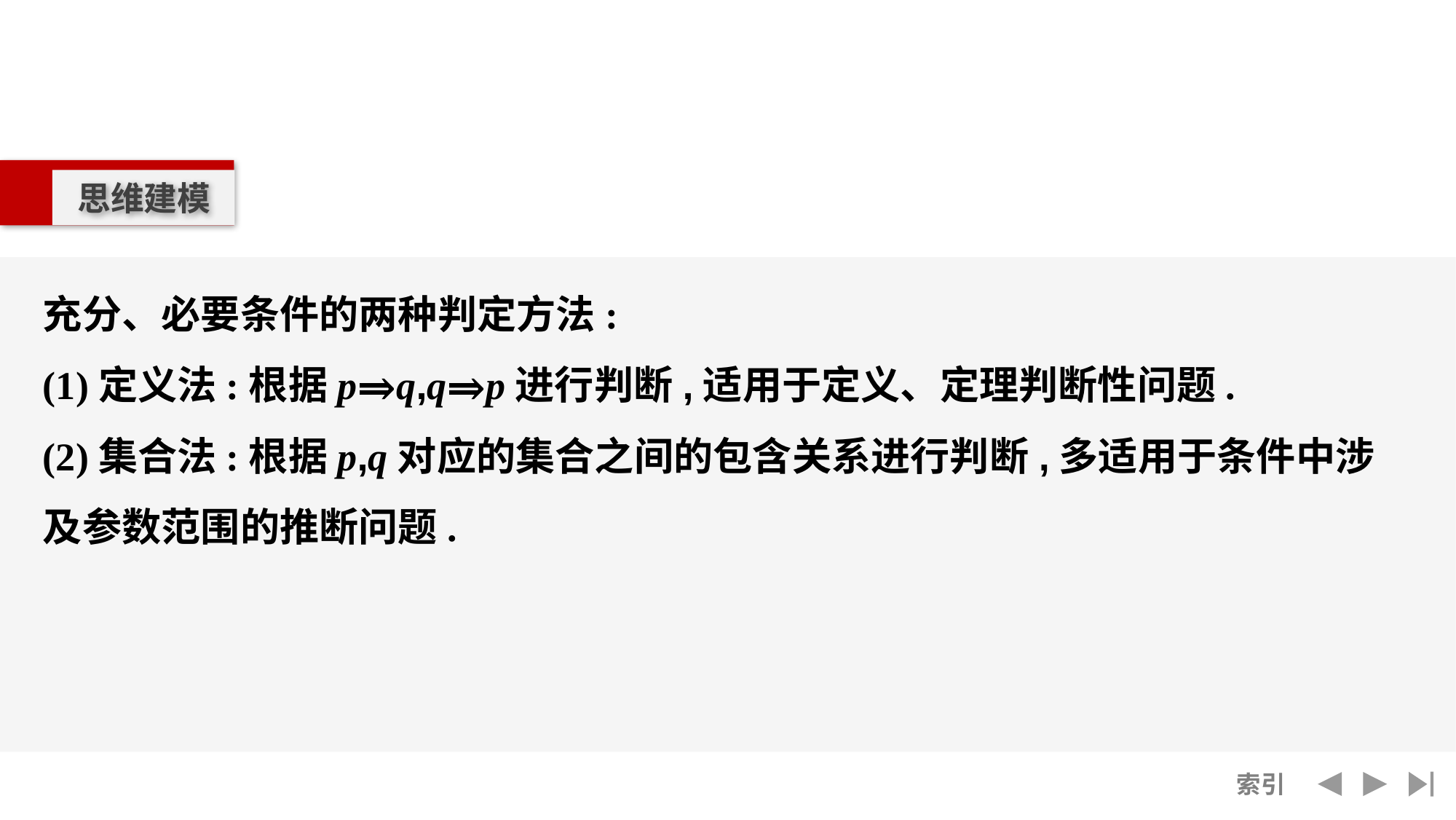

思维建模

充分、必要条件的两种判定方法:
(1)定义法:根据p⇒q,q⇒p进行判断,适用于定义、定理判断性问题.
(2)集合法:根据p,q对应的集合之间的包含关系进行判断,多适用于条件中涉及参数范围的推断问题.